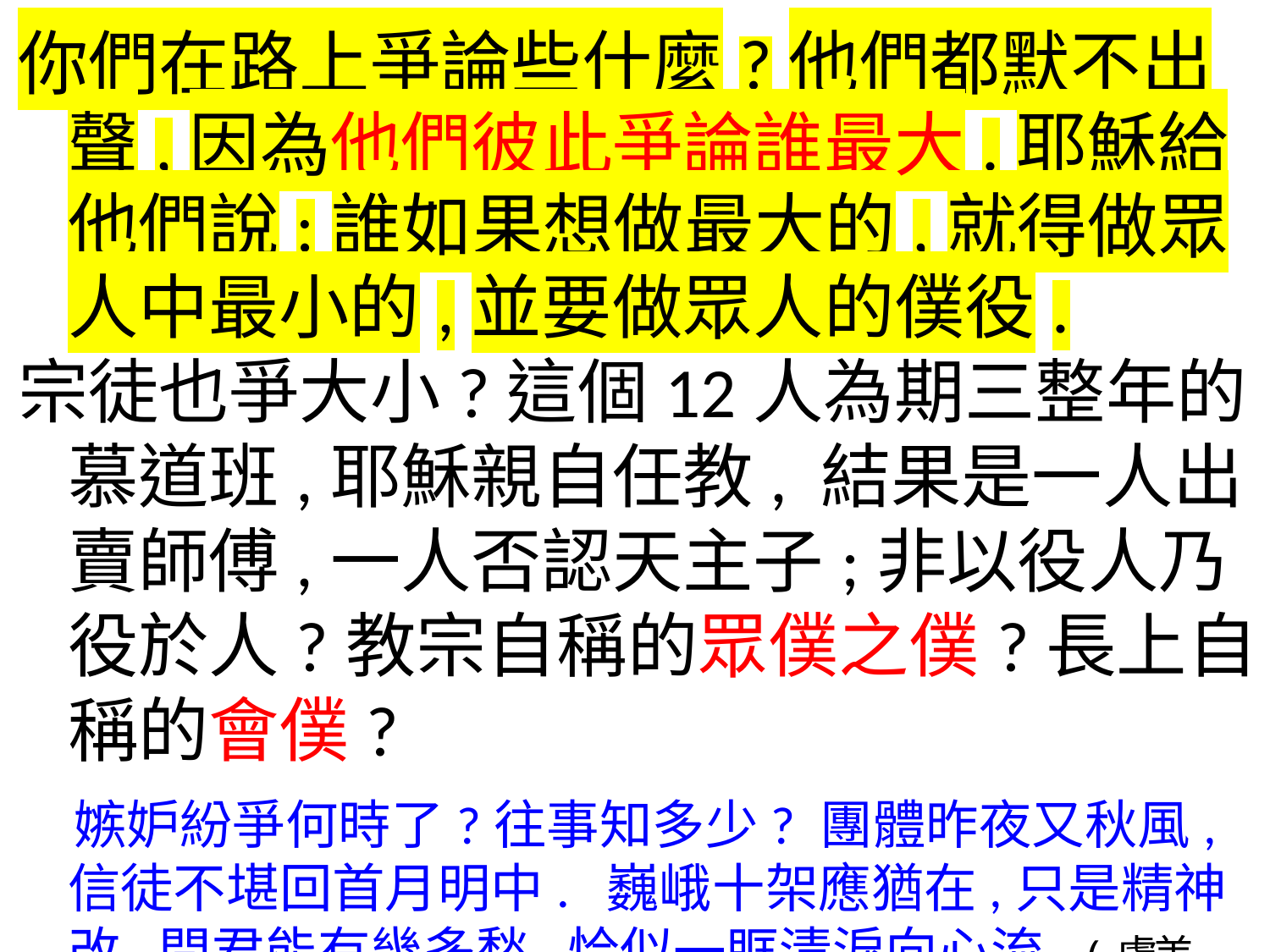

你們在路上爭論些什麼?他們都默不出聲,因為他們彼此爭論誰最大.耶穌給他們說:誰如果想做最大的,就得做眾人中最小的,並要做眾人的僕役.
宗徒也爭大小?這個12人為期三整年的慕道班,耶穌親自任教, 結果是一人出賣師傅,一人否認天主子;非以役人乃役於人?教宗自稱的眾僕之僕?長上自稱的會僕?
    嫉妒紛爭何時了?往事知多少? 團體昨夜又秋風,信徒不堪回首月明中.  巍峨十架應猶在,只是精神改,問君能有幾多愁,恰似一眶清淚向心流  (虞美人)